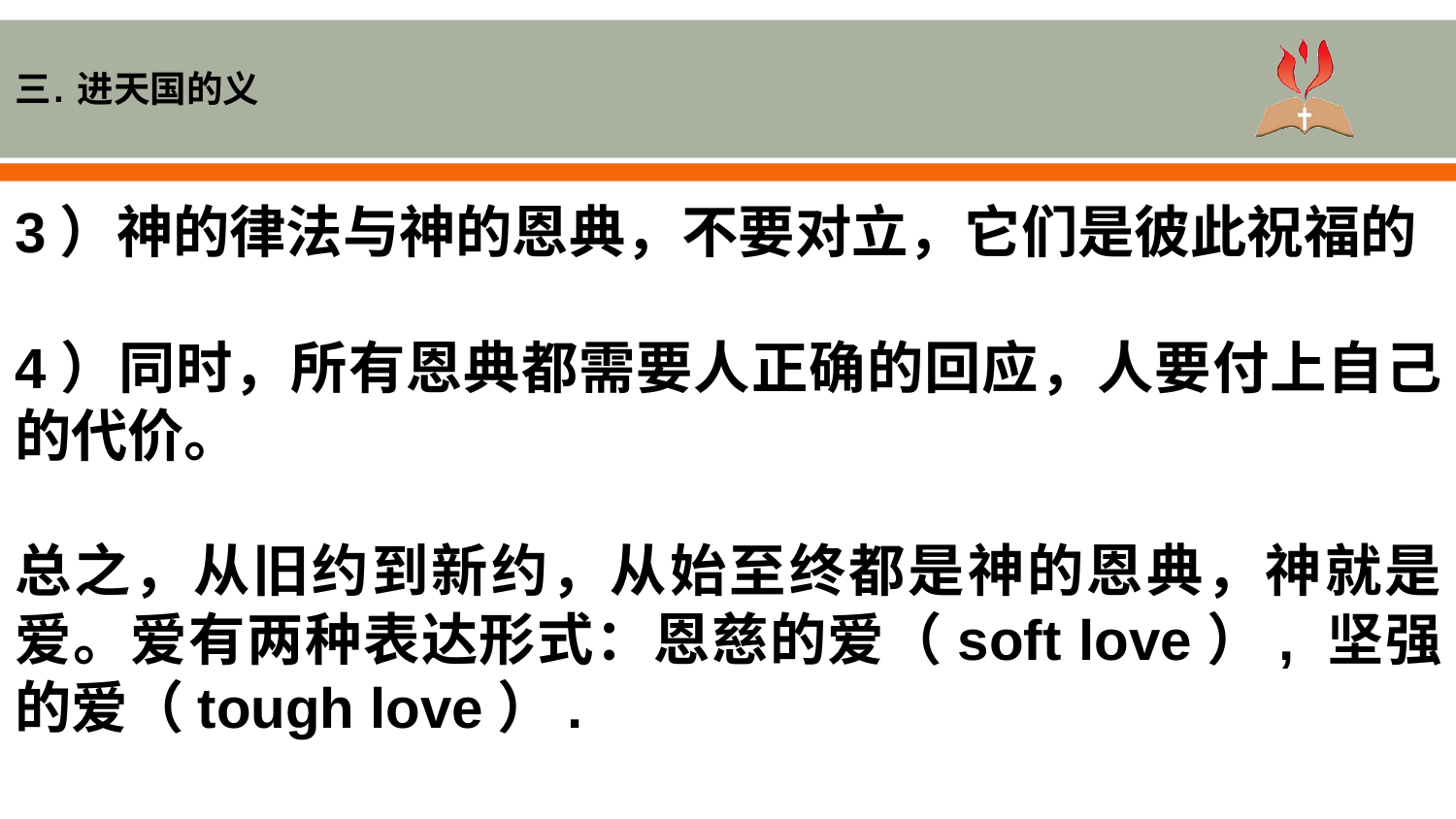

三. 进天国的义
3）神的律法与神的恩典，不要对立，它们是彼此祝福的

4）同时，所有恩典都需要人正确的回应，人要付上自己的代价。

总之，从旧约到新约，从始至终都是神的恩典，神就是爱。爱有两种表达形式：恩慈的爱（soft love）, 坚强的爱（tough love）.